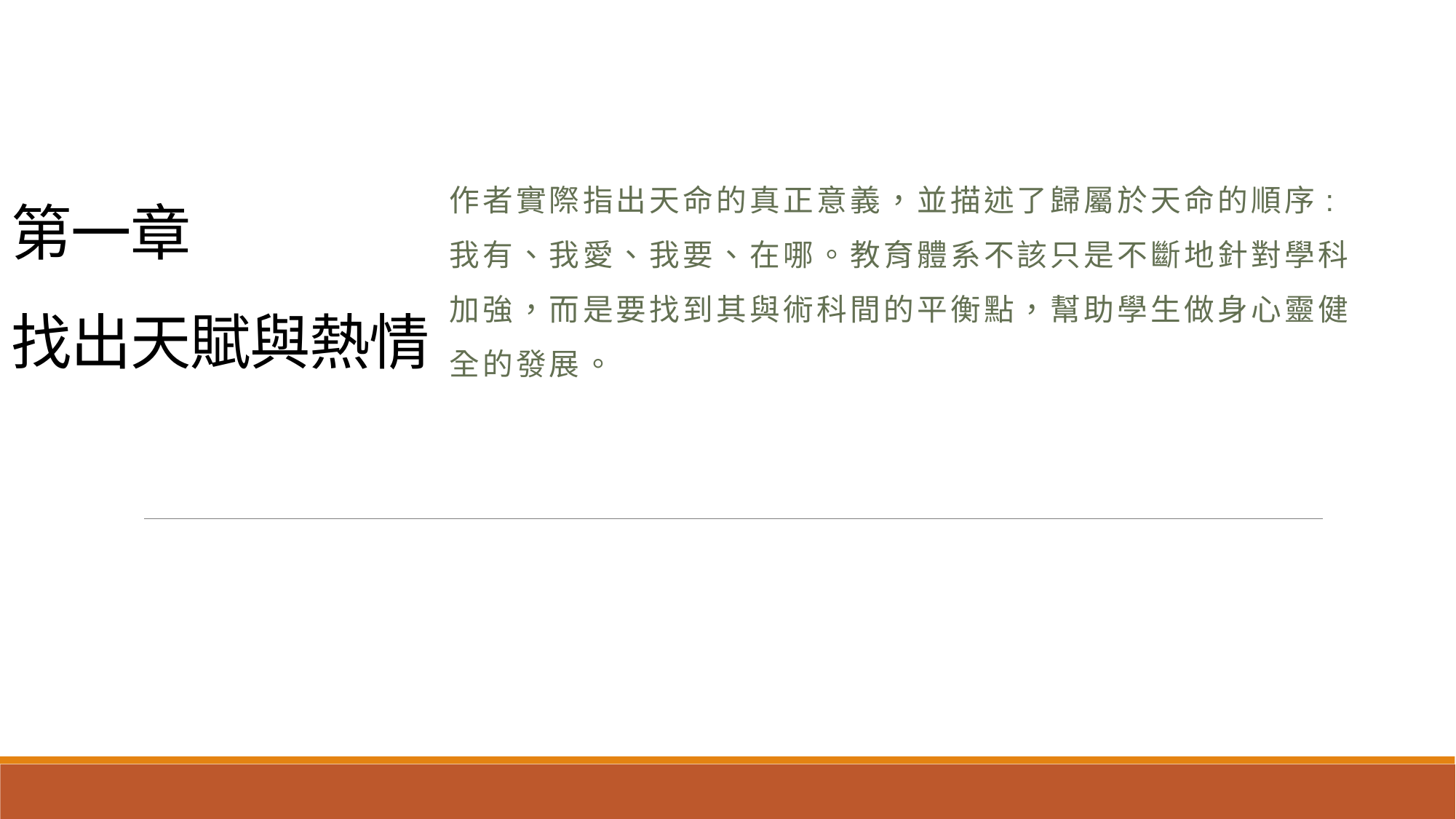

作者實際指出天命的真正意義，並描述了歸屬於天命的順序:我有、我愛、我要、在哪。教育體系不該只是不斷地針對學科加強，而是要找到其與術科間的平衡點，幫助學生做身心靈健全的發展。

# 第一章 找出天賦與熱情